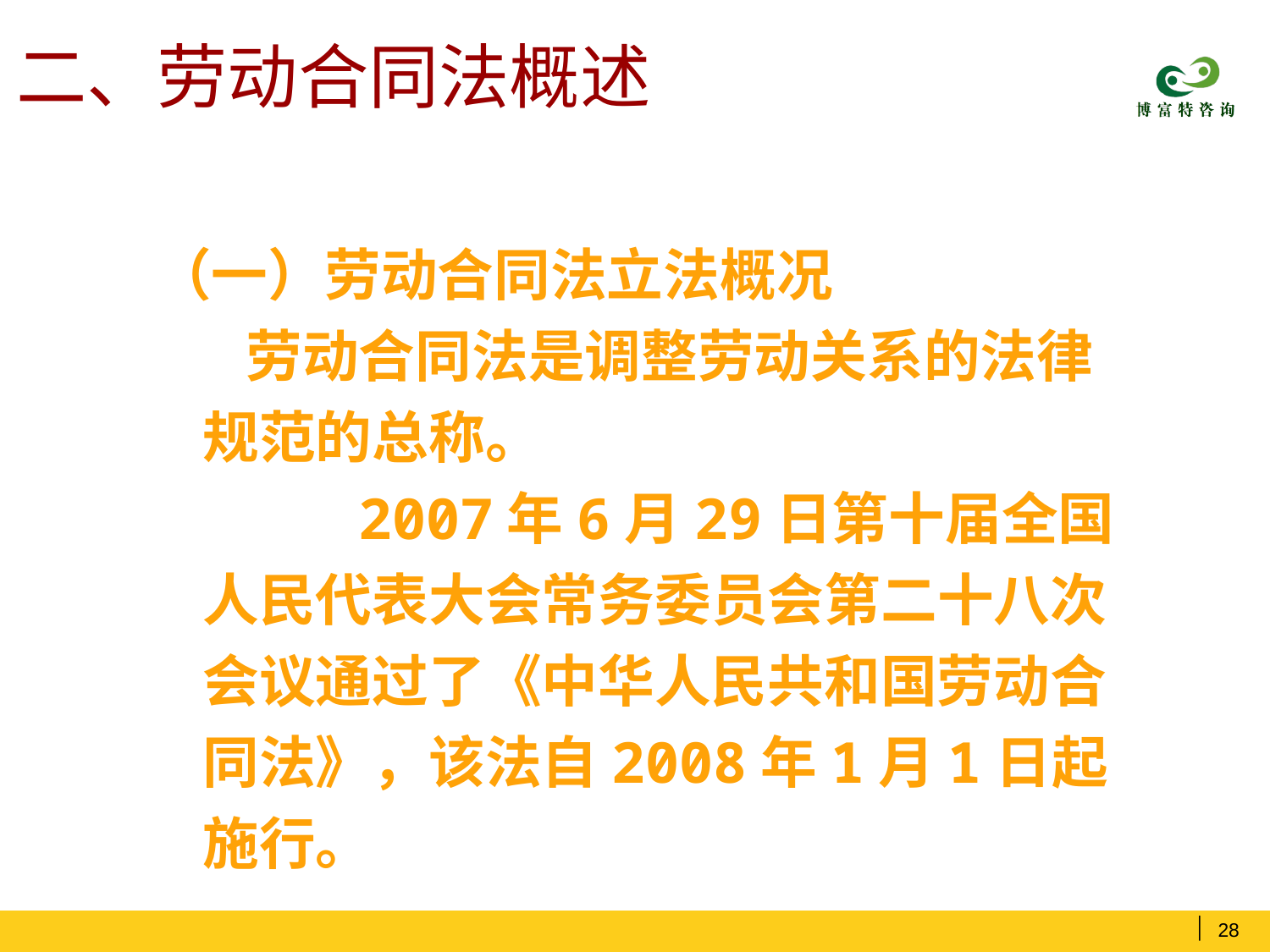

# 二、劳动合同法概述
（一）劳动合同法立法概况
      劳动合同法是调整劳动关系的法律规范的总称。
      2007年6月29日第十届全国人民代表大会常务委员会第二十八次会议通过了《中华人民共和国劳动合同法》，该法自2008年1月1日起施行。